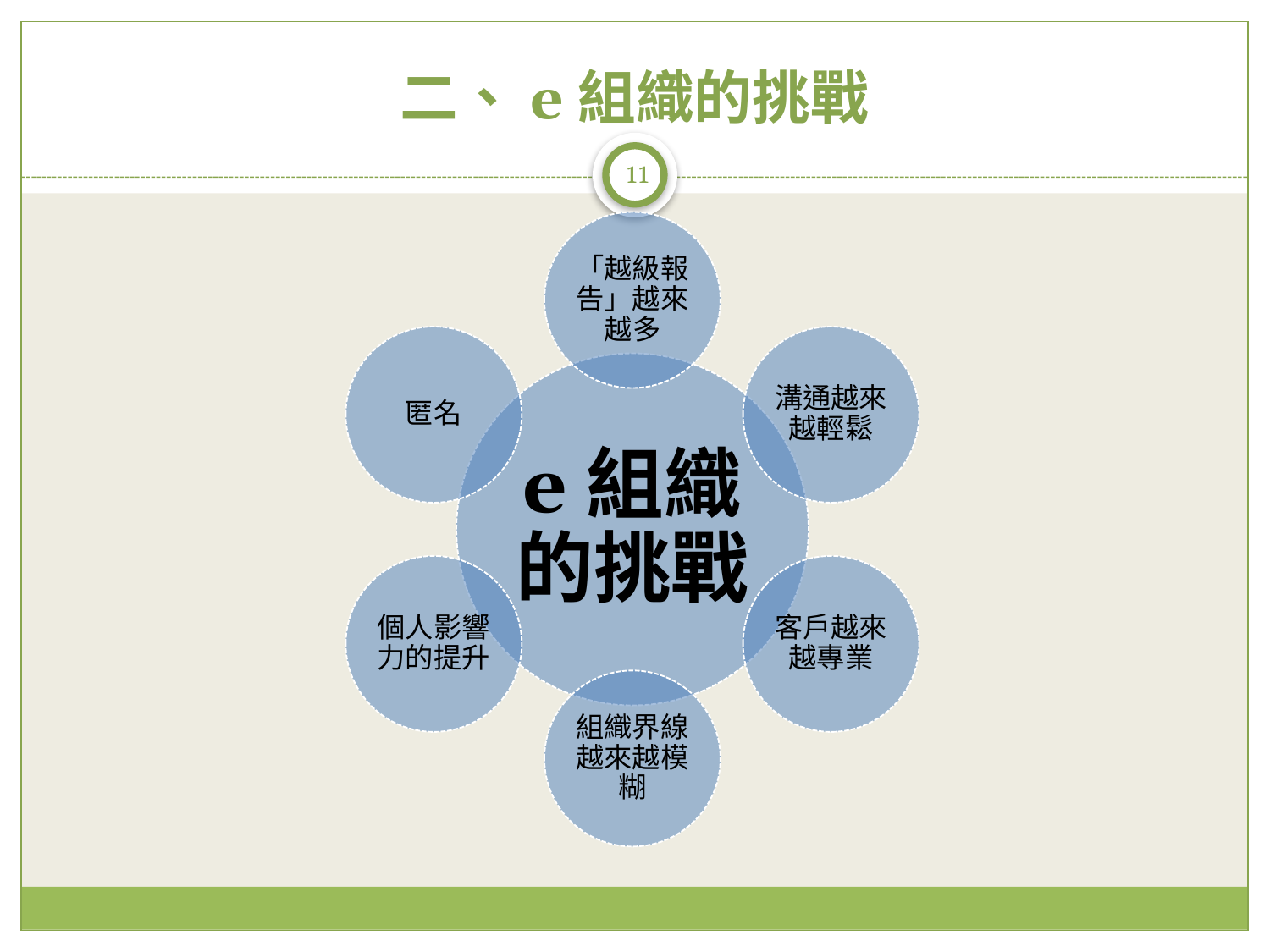

# 二、e組織的挑戰
11
e組織的挑戰
「越級報告」越來越多
溝通越來越輕鬆
客戶越來越專業
組織界線越來越模糊
個人影響力的提升
匿名